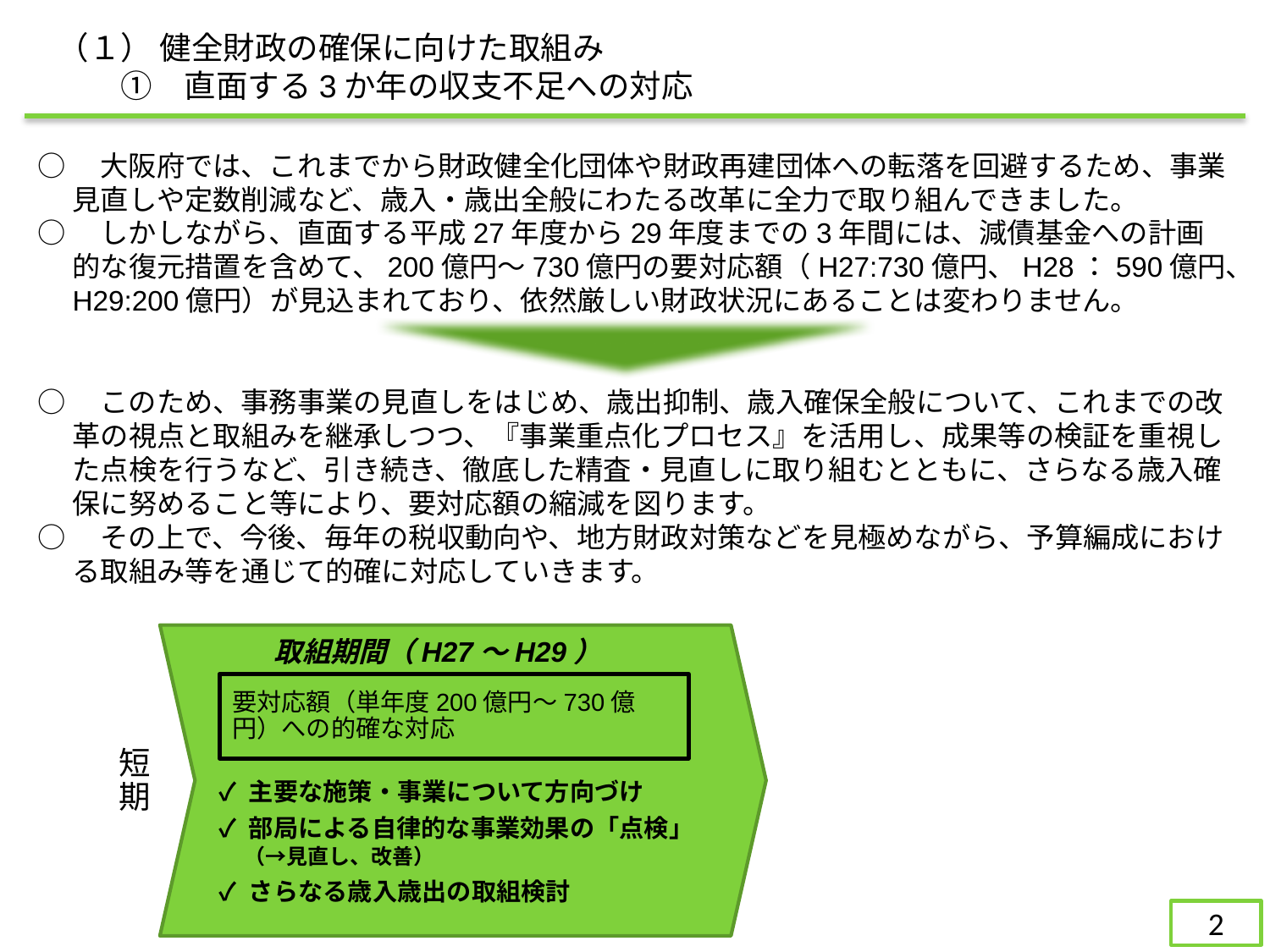

（１） 健全財政の確保に向けた取組み
　　①　直面する3か年の収支不足への対応
○　大阪府では、これまでから財政健全化団体や財政再建団体への転落を回避するため、事業見直しや定数削減など、歳入・歳出全般にわたる改革に全力で取り組んできました。
○　しかしながら、直面する平成27年度から29年度までの3年間には、減債基金への計画的な復元措置を含めて、200億円～730億円の要対応額（H27:730億円、H28：590億円、H29:200億円）が見込まれており、依然厳しい財政状況にあることは変わりません。

○　このため、事務事業の見直しをはじめ、歳出抑制、歳入確保全般について、これまでの改革の視点と取組みを継承しつつ、『事業重点化プロセス』を活用し、成果等の検証を重視した点検を行うなど、引き続き、徹底した精査・見直しに取り組むとともに、さらなる歳入確保に努めること等により、要対応額の縮減を図ります。
○　その上で、今後、毎年の税収動向や、地方財政対策などを見極めながら、予算編成における取組み等を通じて的確に対応していきます。

取組期間（H27～H29）
要対応額（単年度200億円～730億円）への的確な対応
✓ 主要な施策・事業について方向づけ
✓ 部局による自律的な事業効果の「点検」
　（→見直し、改善）
✓ さらなる歳入歳出の取組検討
短期
2